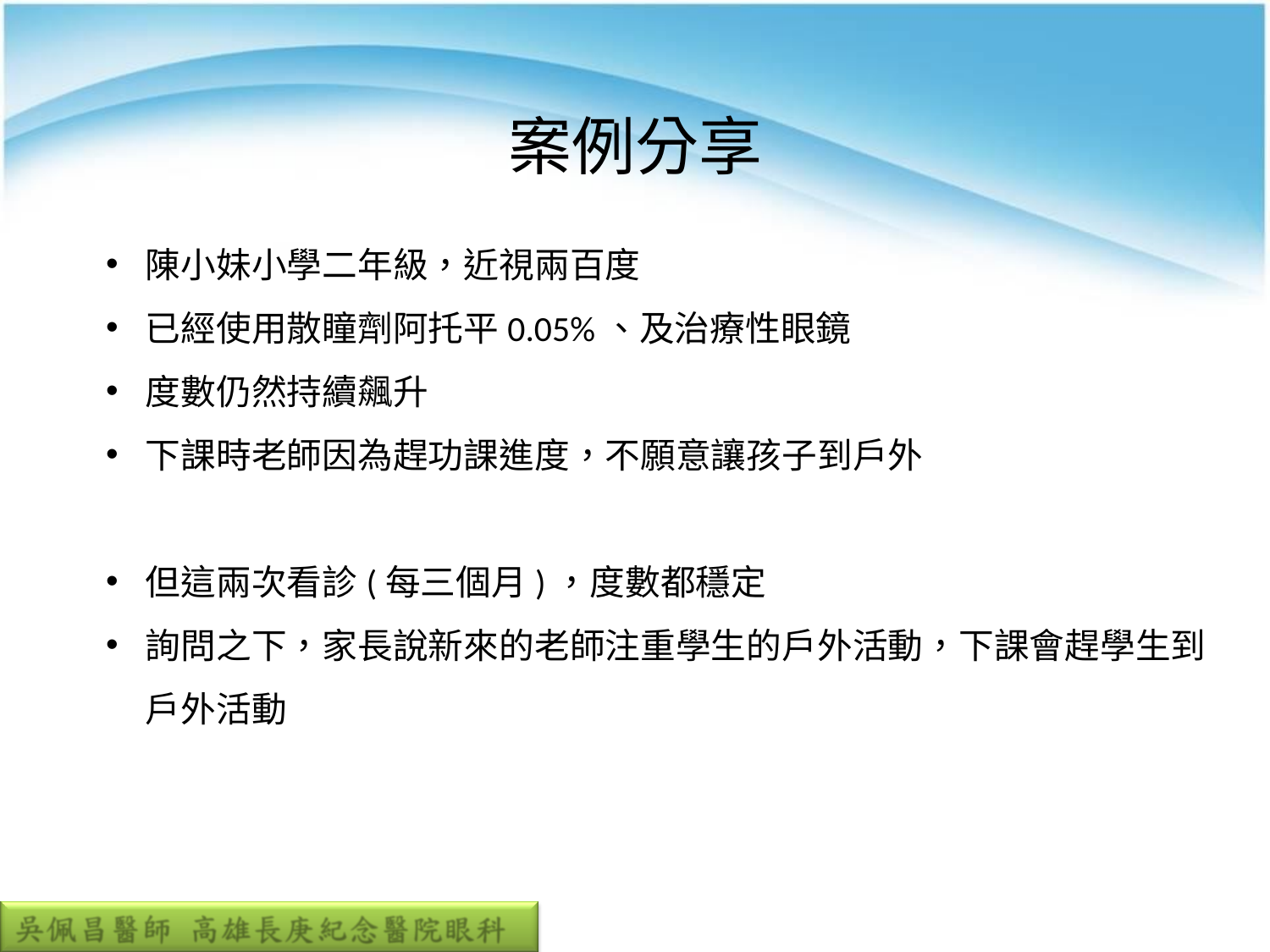

# 案例分享
陳小妹小學二年級，近視兩百度
已經使用散瞳劑阿托平0.05%、及治療性眼鏡
度數仍然持續飆升
下課時老師因為趕功課進度，不願意讓孩子到戶外

但這兩次看診(每三個月)，度數都穩定
詢問之下，家長說新來的老師注重學生的戶外活動，下課會趕學生到戶外活動